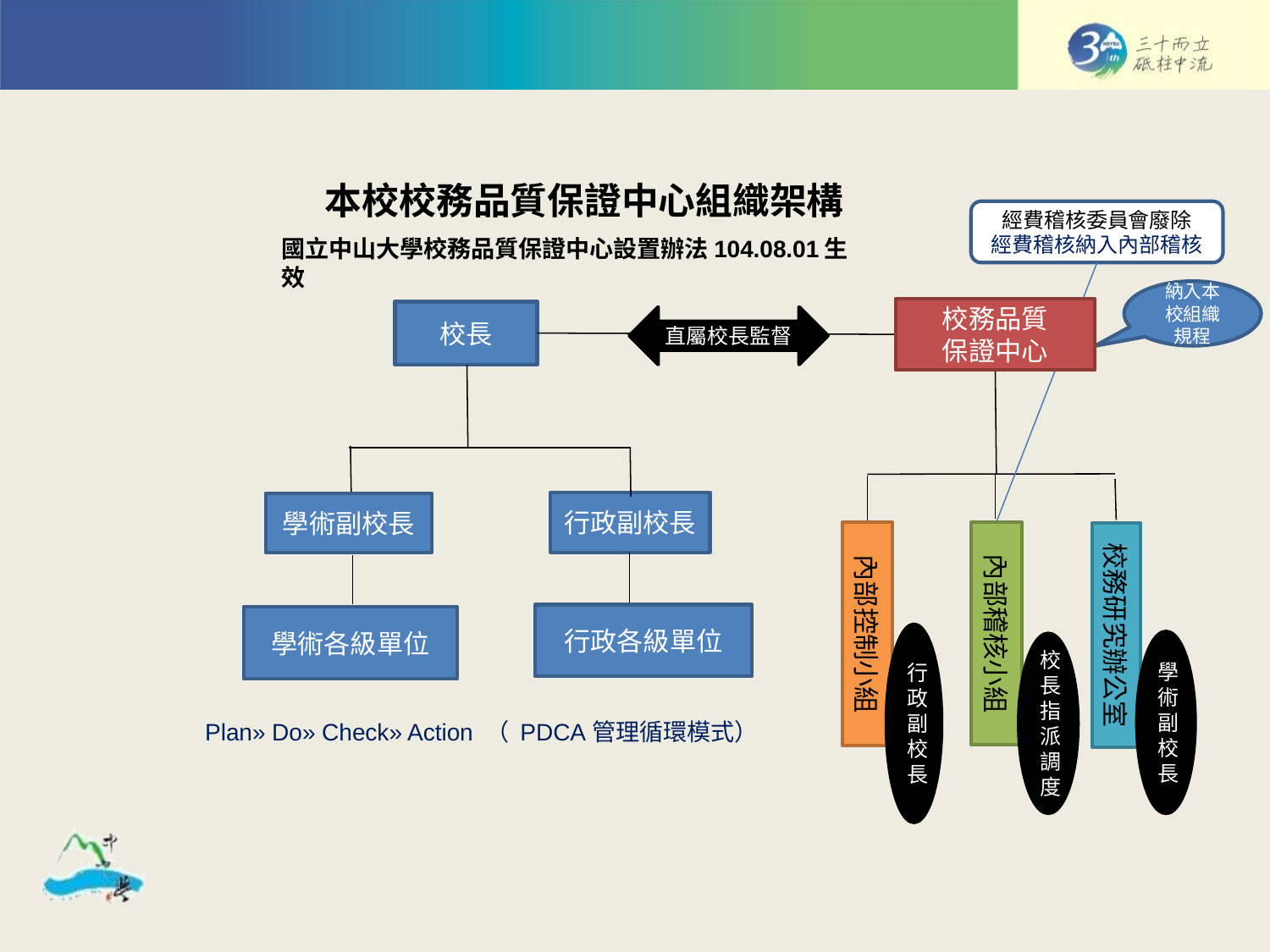

本校校務品質保證中心組織架構

經費稽核委員會廢除
經費稽核納入內部稽核
國立中山大學校務品質保證中心設置辦法104.08.01生效
納入本校組織規程
校務品質
保證中心
校長
直屬校長監督
行政副校長
學術副校長
內部稽核小組
內部控制小組
校務研究辦公室
行政各級單位
學術各級單位
行政副校長
學術副校長
校長指派調度
Plan» Do» Check» Action （ PDCA管理循環模式）